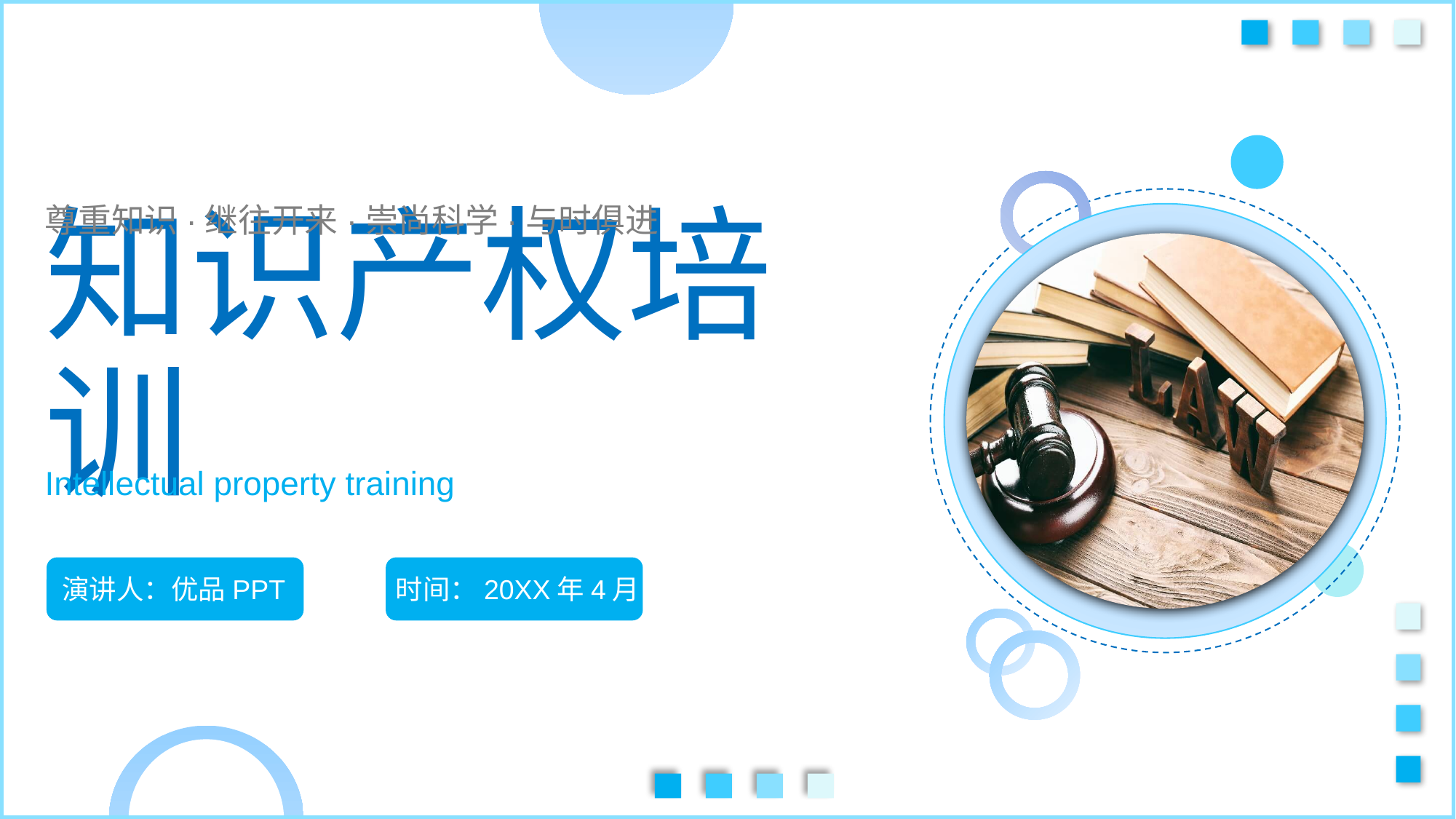

尊重知识·继往开来·崇尚科学·与时俱进

知识产权培训
Intellectual property training

演讲人：优品PPT

时间：20XX年4月